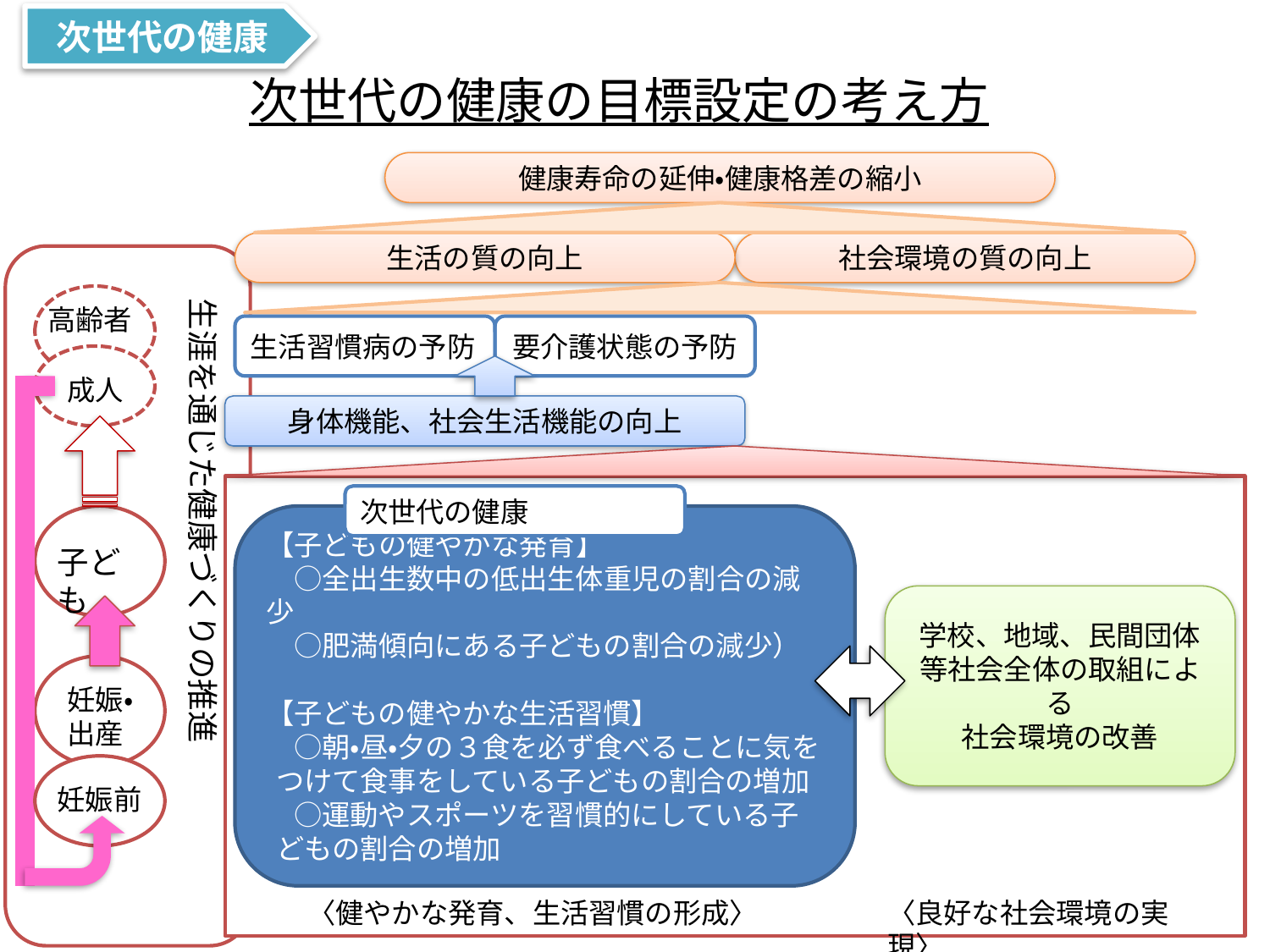

次世代の健康
次世代の健康の目標設定の考え方
健康寿命の延伸・健康格差の縮小

生活の質の向上
社会環境の質の向上

生涯を通じた健康づくりの推進
高齢者
生活習慣病の予防
要介護状態の予防

成人

身体機能、社会生活機能の向上

次世代の健康

【子どもの健やかな発育】
　○全出生数中の低出生体重児の割合の減少
　○肥満傾向にある子どもの割合の減少）

【子どもの健やかな生活習慣】
　○朝・昼・夕の３食を必ず食べることに気をつけて食事をしている子どもの割合の増加
　○運動やスポーツを習慣的にしている子どもの割合の増加
子ども
学校、地域、民間団体等社会全体の取組による
社会環境の改善

妊娠・出産

妊娠前

〈健やかな発育、生活習慣の形成〉
〈良好な社会環境の実現〉